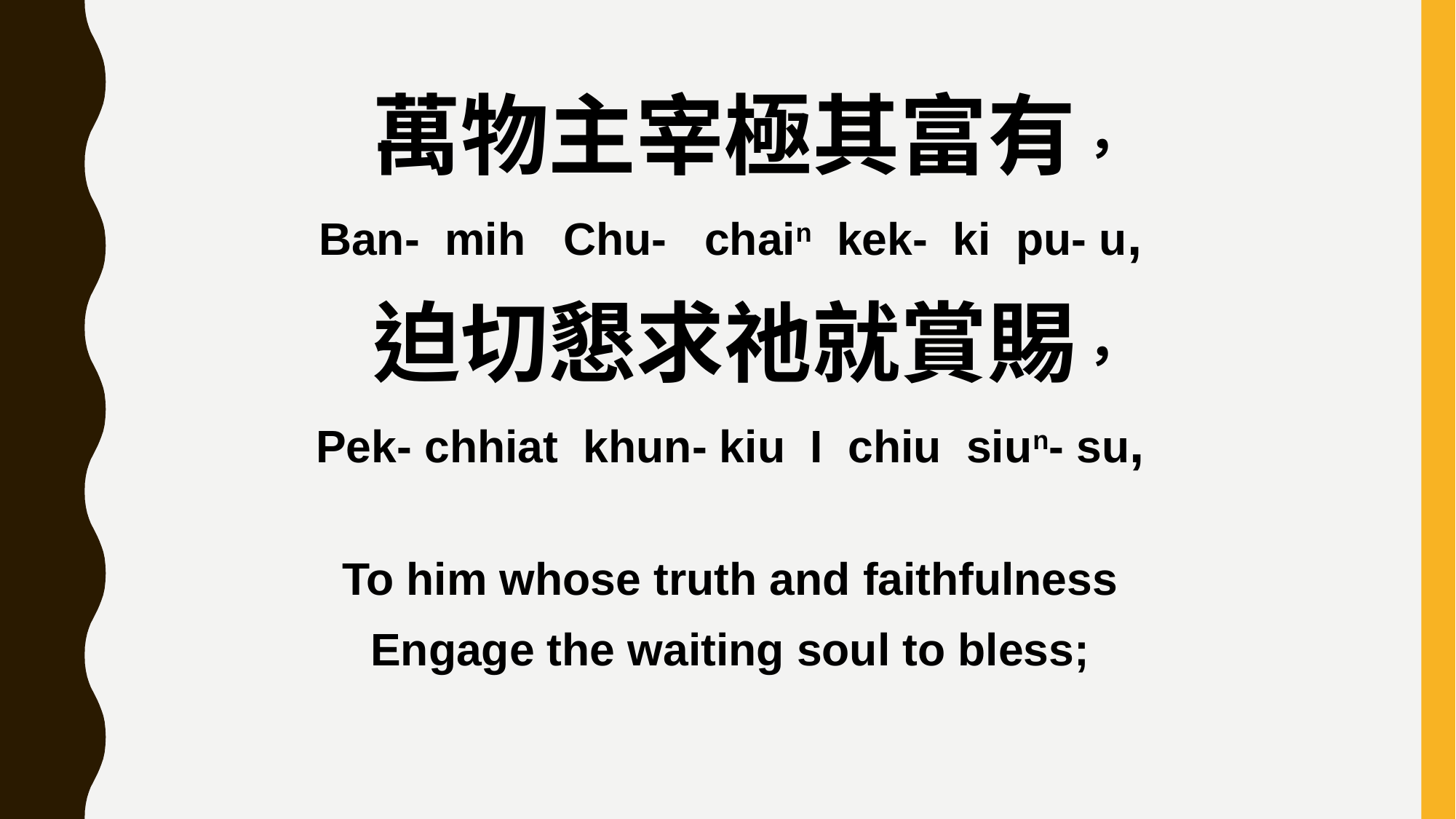

萬物主宰極其富有，
Ban-  mih   Chu-   chain  kek-  ki  pu- u,
 迫切懇求祂就賞賜，
Pek- chhiat  khun- kiu  I  chiu  siun- su,

To him whose truth and faithfulness
Engage the waiting soul to bless;